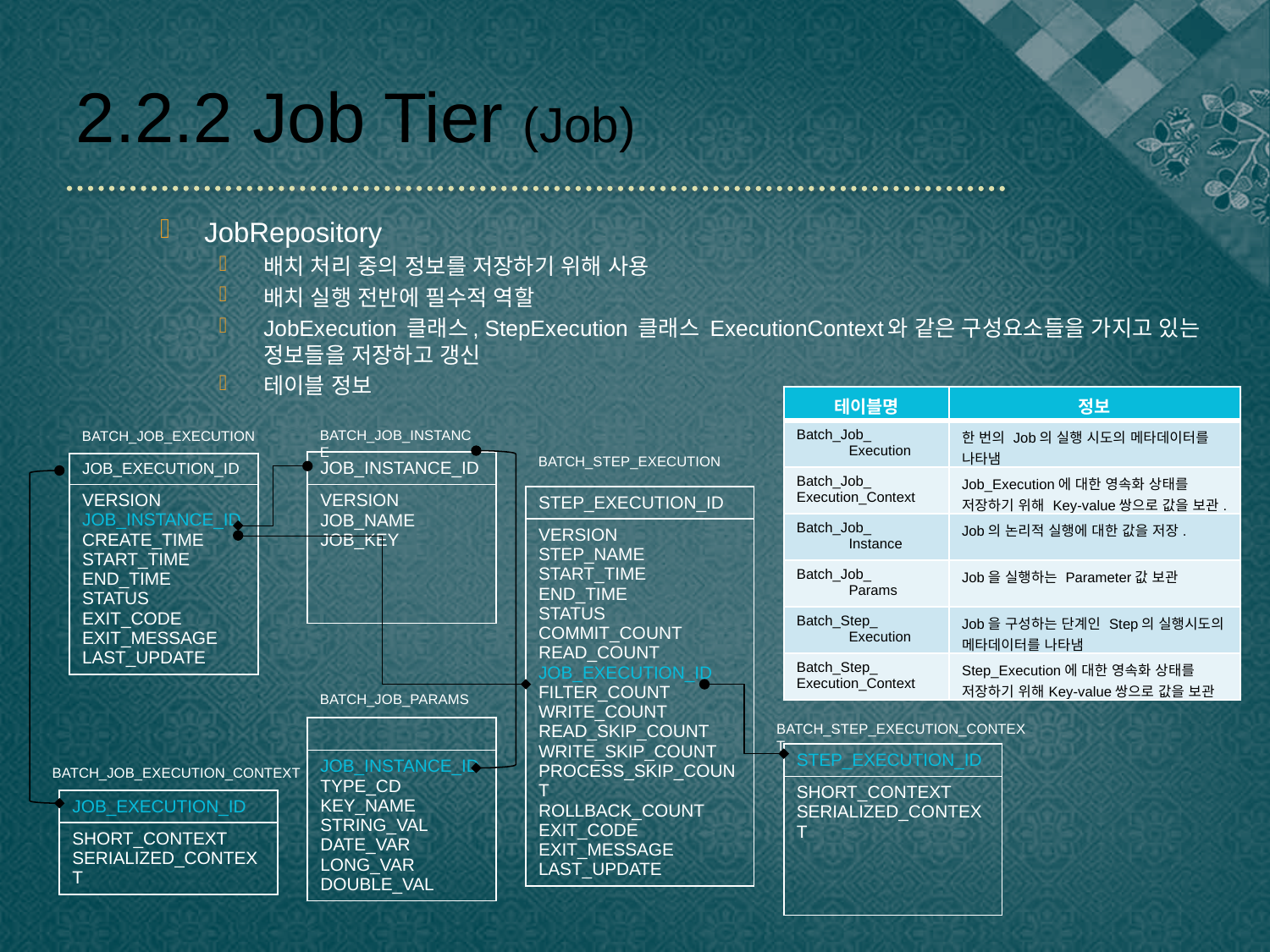

# 2.2.2 Job Tier (Job)
JobRepository
배치 처리 중의 정보를 저장하기 위해 사용
배치 실행 전반에 필수적 역할
JobExecution 클래스, StepExecution 클래스 ExecutionContext와 같은 구성요소들을 가지고 있는 정보들을 저장하고 갱신
테이블 정보

| 테이블명 | 정보 |
| --- | --- |
| Batch\_Job\_ Execution | 한 번의 Job의 실행 시도의 메타데이터를 나타냄 |
| Batch\_Job\_ Execution\_Context | Job\_Execution에 대한 영속화 상태를 저장하기 위해 Key-value쌍으로 값을 보관. |
| Batch\_Job\_ Instance | Job의 논리적 실행에 대한 값을 저장. |
| Batch\_Job\_ Params | Job을 실행하는 Parameter값 보관 |
| Batch\_Step\_ Execution | Job을 구성하는 단계인 Step의 실행시도의 메타데이터를 나타냄 |
| Batch\_Step\_ Execution\_Context | Step\_Execution에 대한 영속화 상태를 저장하기 위해Key-value쌍으로 값을 보관 |
BATCH_JOB_INSTANCE
BATCH_JOB_EXECUTION
BATCH_STEP_EXECUTION

| JOB\_INSTANCE\_ID |
| --- |
| VERSION JOB\_NAME JOB\_KEY |
| JOB\_EXECUTION\_ID |
| --- |
| VERSION JOB\_INSTANCE\_ID CREATE\_TIME START\_TIME END\_TIME STATUS EXIT\_CODE EXIT\_MESSAGE LAST\_UPDATE |

| STEP\_EXECUTION\_ID |
| --- |
| VERSION STEP\_NAME START\_TIME END\_TIME STATUS COMMIT\_COUNT READ\_COUNT JOB\_EXECUTION\_ID FILTER\_COUNT WRITE\_COUNT READ\_SKIP\_COUNT WRITE\_SKIP\_COUNT PROCESS\_SKIP\_COUNT ROLLBACK\_COUNT EXIT\_CODE EXIT\_MESSAGE LAST\_UPDATE |
BATCH_JOB_PARAMS
BATCH_STEP_EXECUTION_CONTEXT
|  |
| --- |
| JOB\_INSTANCE\_ID TYPE\_CD KEY\_NAME STRING\_VAL DATE\_VAR LONG\_VAR DOUBLE\_VAL |
| STEP\_EXECUTION\_ID |
| --- |
| SHORT\_CONTEXT SERIALIZED\_CONTEXT |
BATCH_JOB_EXECUTION_CONTEXT
| JOB\_EXECUTION\_ID |
| --- |
| SHORT\_CONTEXT SERIALIZED\_CONTEXT |